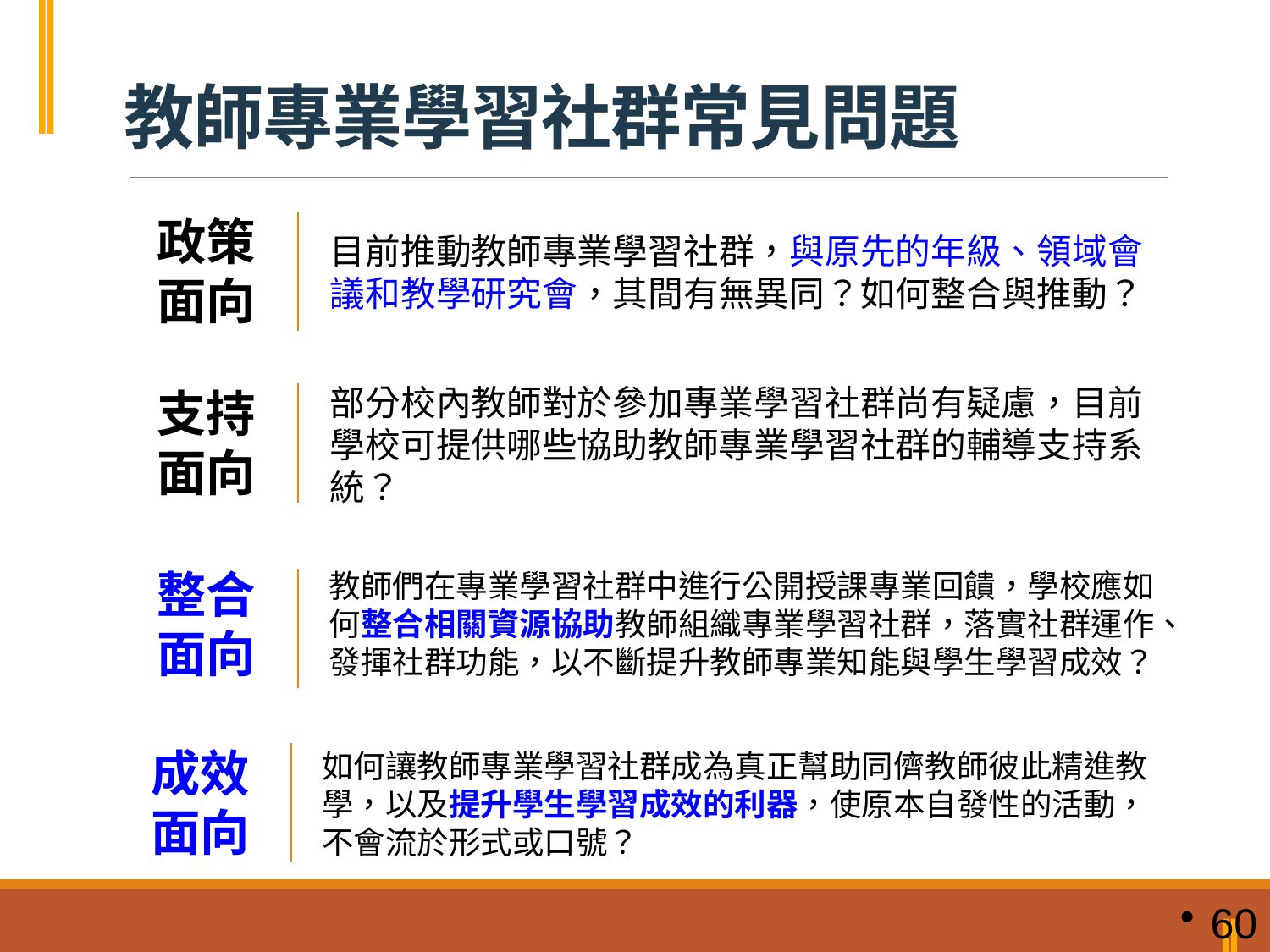

教師專業學習社群常見問題
政策面向
目前推動教師專業學習社群，與原先的年級、領域會議和教學研究會，其間有無異同？如何整合與推動？
部分校內教師對於參加專業學習社群尚有疑慮，目前學校可提供哪些協助教師專業學習社群的輔導支持系統？
支持面向
整合面向
教師們在專業學習社群中進行公開授課專業回饋，學校應如何整合相關資源協助教師組織專業學習社群，落實社群運作、發揮社群功能，以不斷提升教師專業知能與學生學習成效？
成效面向
如何讓教師專業學習社群成為真正幫助同儕教師彼此精進教學，以及提升學生學習成效的利器，使原本自發性的活動，不會流於形式或口號？
60